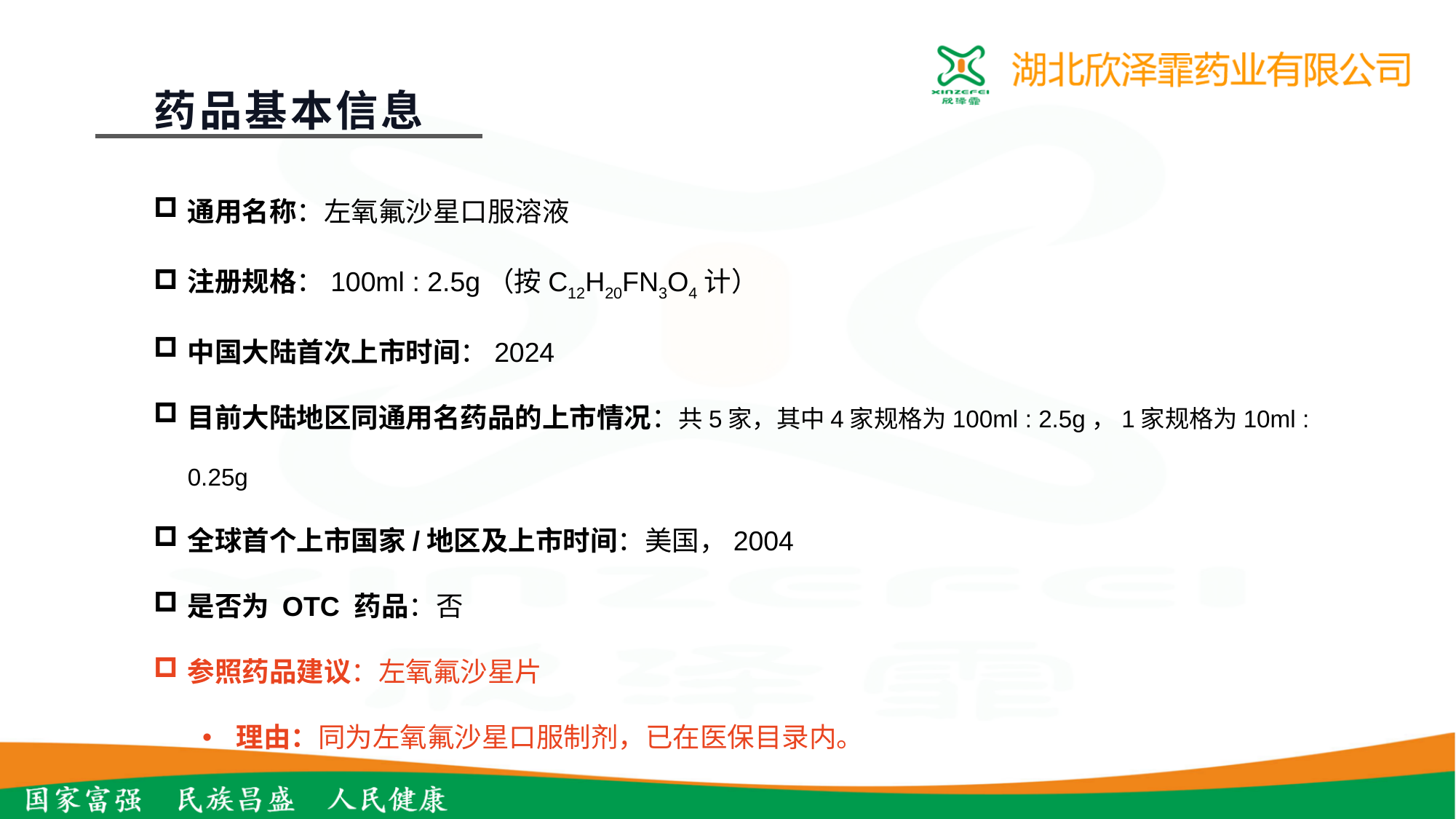

药品基本信息
通用名称：左氧氟沙星口服溶液
注册规格：100ml : 2.5g（按C12H20FN3O4计）
中国大陆首次上市时间：2024
目前大陆地区同通用名药品的上市情况：共5家，其中4家规格为100ml : 2.5g，1家规格为10ml : 0.25g
全球首个上市国家/地区及上市时间：美国，2004
是否为 OTC 药品：否
参照药品建议：左氧氟沙星片
理由：同为左氧氟沙星口服制剂，已在医保目录内。